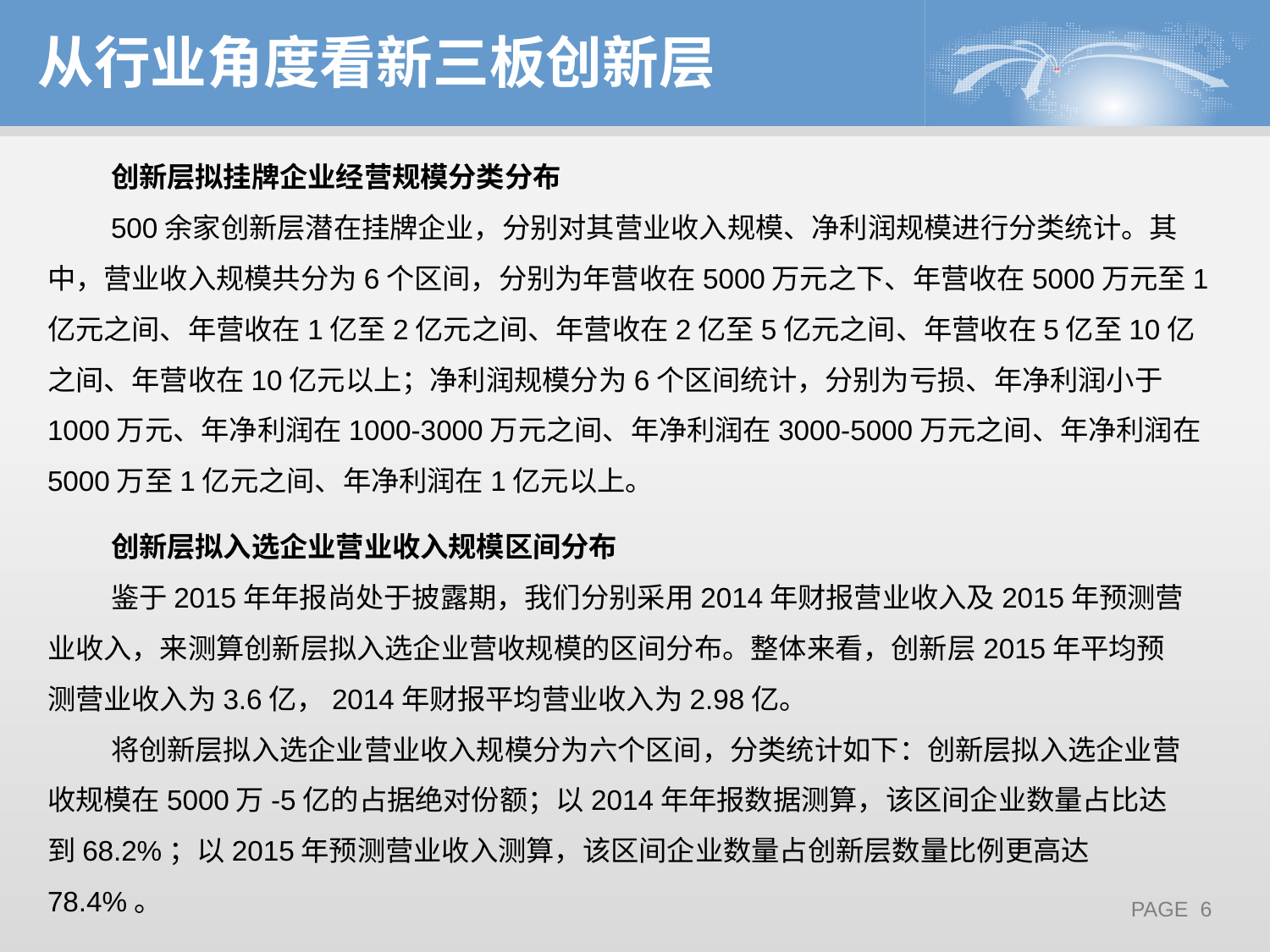

从行业角度看新三板创新层
创新层拟挂牌企业经营规模分类分布
500余家创新层潜在挂牌企业，分别对其营业收入规模、净利润规模进行分类统计。其中，营业收入规模共分为6个区间，分别为年营收在5000万元之下、年营收在5000万元至1亿元之间、年营收在1亿至2亿元之间、年营收在2亿至5亿元之间、年营收在5亿至10亿之间、年营收在10亿元以上；净利润规模分为6个区间统计，分别为亏损、年净利润小于1000万元、年净利润在1000-3000万元之间、年净利润在3000-5000万元之间、年净利润在5000万至1亿元之间、年净利润在1亿元以上。
创新层拟入选企业营业收入规模区间分布
鉴于2015年年报尚处于披露期，我们分别采用2014年财报营业收入及2015年预测营业收入，来测算创新层拟入选企业营收规模的区间分布。整体来看，创新层2015年平均预测营业收入为3.6亿，2014年财报平均营业收入为2.98亿。
将创新层拟入选企业营业收入规模分为六个区间，分类统计如下：创新层拟入选企业营收规模在5000万-5亿的占据绝对份额；以2014年年报数据测算，该区间企业数量占比达到68.2%；以2015年预测营业收入测算，该区间企业数量占创新层数量比例更高达78.4%。